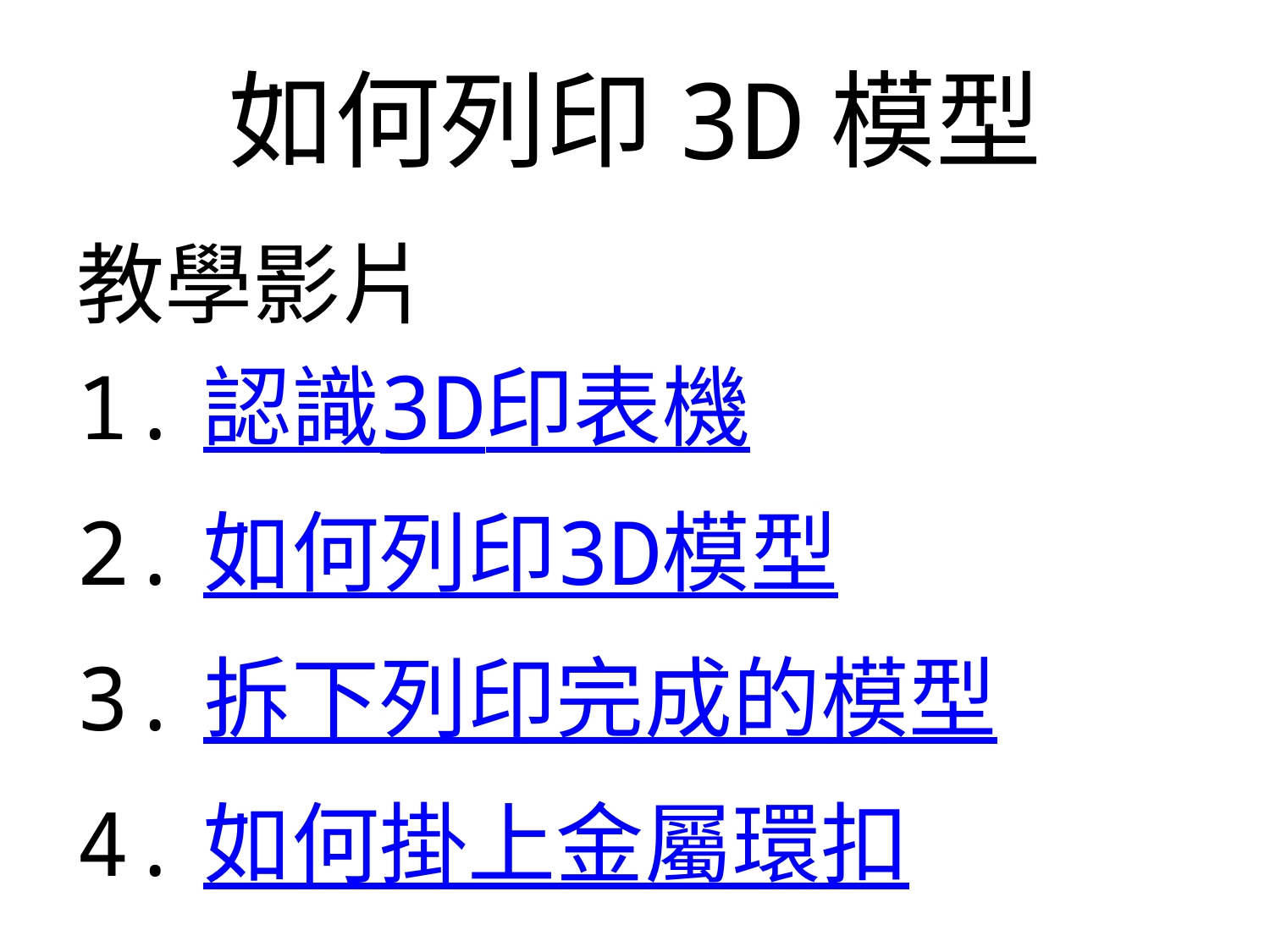

# 如何列印3D模型
教學影片
1.認識3D印表機
2.如何列印3D模型
3.拆下列印完成的模型
4.如何掛上金屬環扣